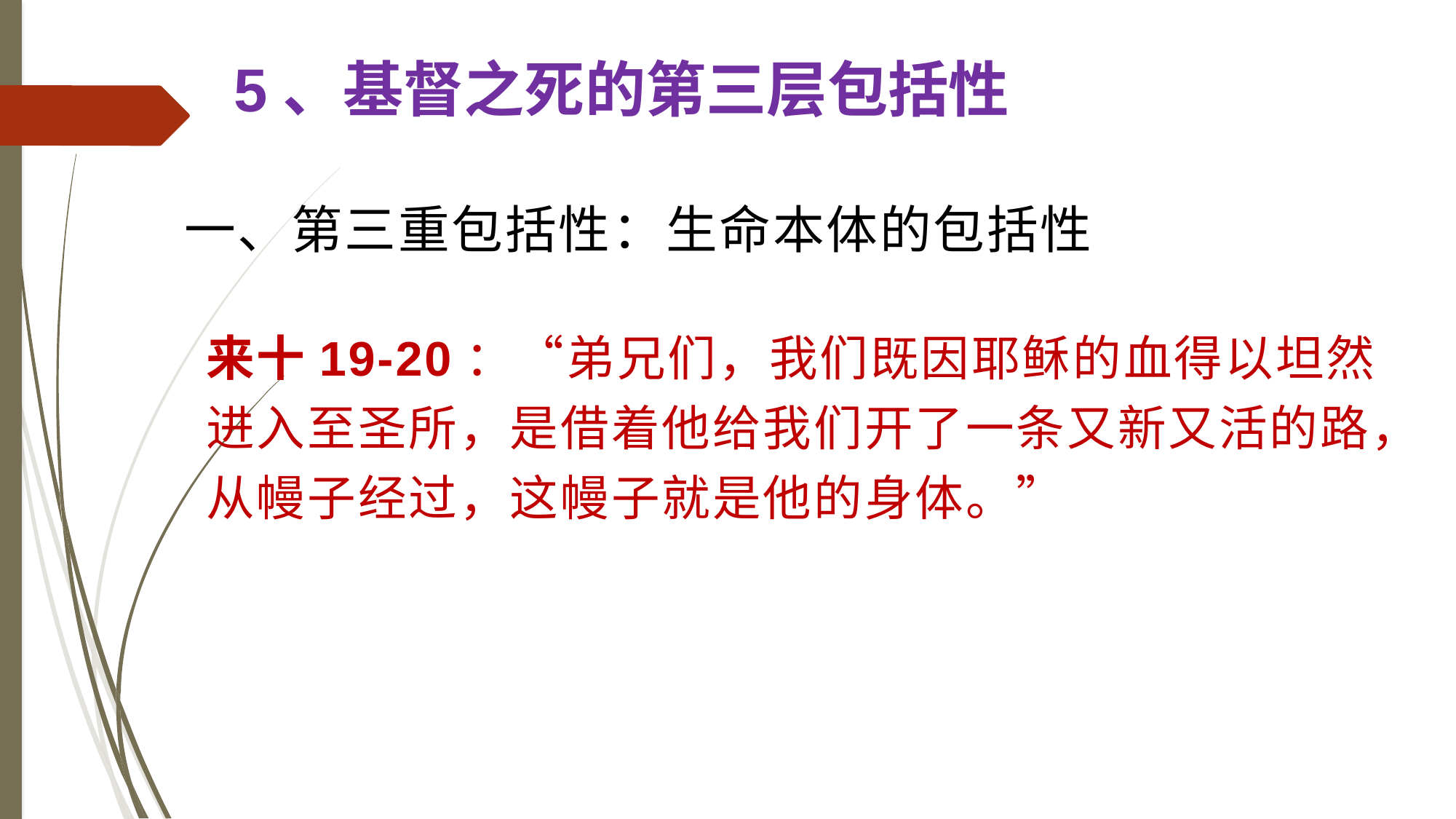

# 5、基督之死的第三层包括性
一、第三重包括性：生命本体的包括性

来十19-20：“弟兄们，我们既因耶稣的血得以坦然进入至圣所，是借着他给我们开了一条又新又活的路，从幔子经过，这幔子就是他的身体。”